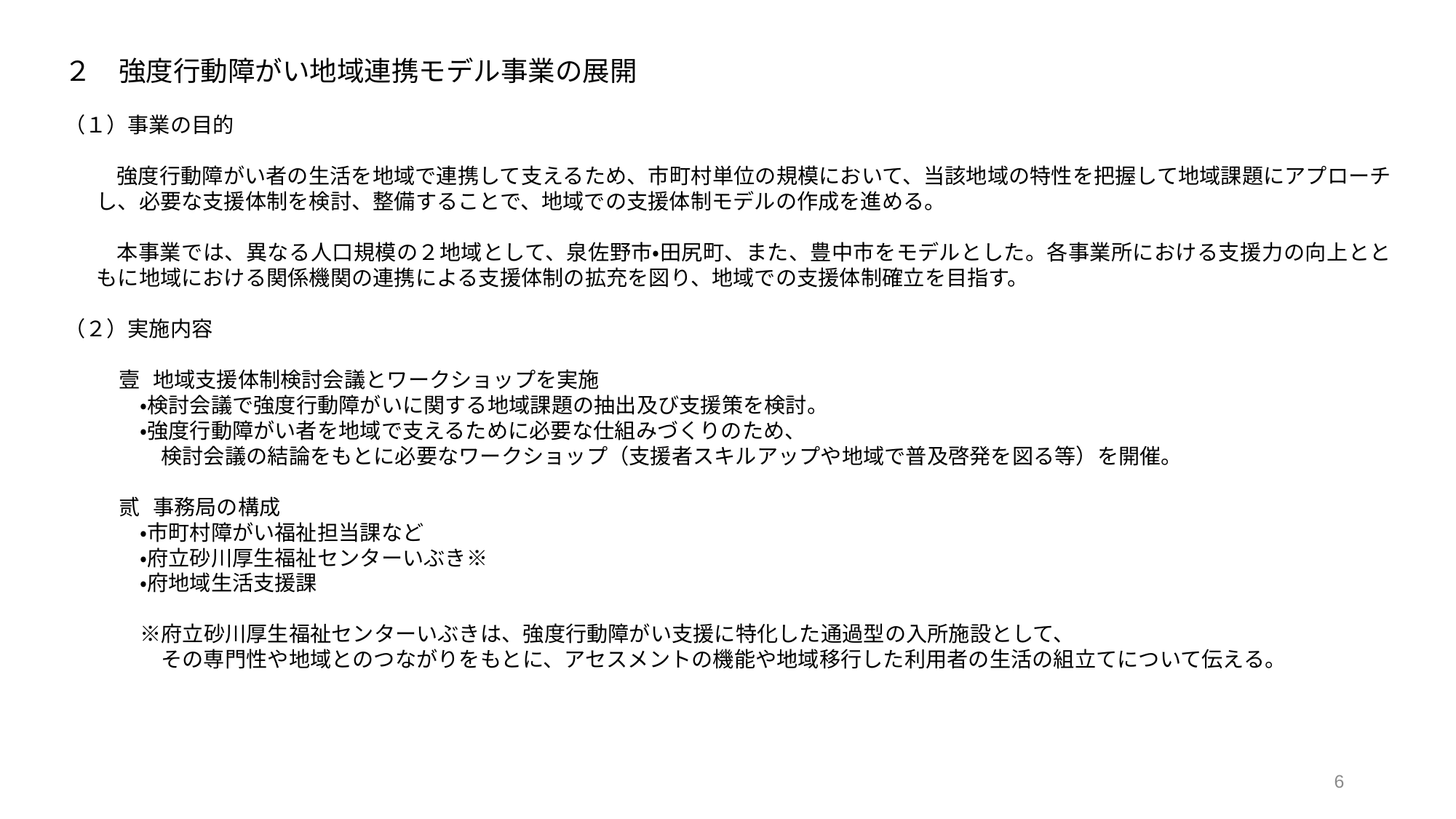

２　強度行動障がい地域連携モデル事業の展開

（１）事業の目的

　強度行動障がい者の生活を地域で連携して支えるため、市町村単位の規模において、当該地域の特性を把握して地域課題にアプローチし、必要な支援体制を検討、整備することで、地域での支援体制モデルの作成を進める。

　本事業では、異なる人口規模の２地域として、泉佐野市・田尻町、また、豊中市をモデルとした。各事業所における支援力の向上とともに地域における関係機関の連携による支援体制の拡充を図り、地域での支援体制確立を目指す。

（２）実施内容

地域支援体制検討会議とワークショップを実施
　・検討会議で強度行動障がいに関する地域課題の抽出及び支援策を検討。
　・強度行動障がい者を地域で支えるために必要な仕組みづくりのため、
　　検討会議の結論をもとに必要なワークショップ（支援者スキルアップや地域で普及啓発を図る等）を開催。

事務局の構成
　・市町村障がい福祉担当課など
　・府立砂川厚生福祉センターいぶき※
　・府地域生活支援課

　※府立砂川厚生福祉センターいぶきは、強度行動障がい支援に特化した通過型の入所施設として、
　　その専門性や地域とのつながりをもとに、アセスメントの機能や地域移行した利用者の生活の組立てについて伝える。

6